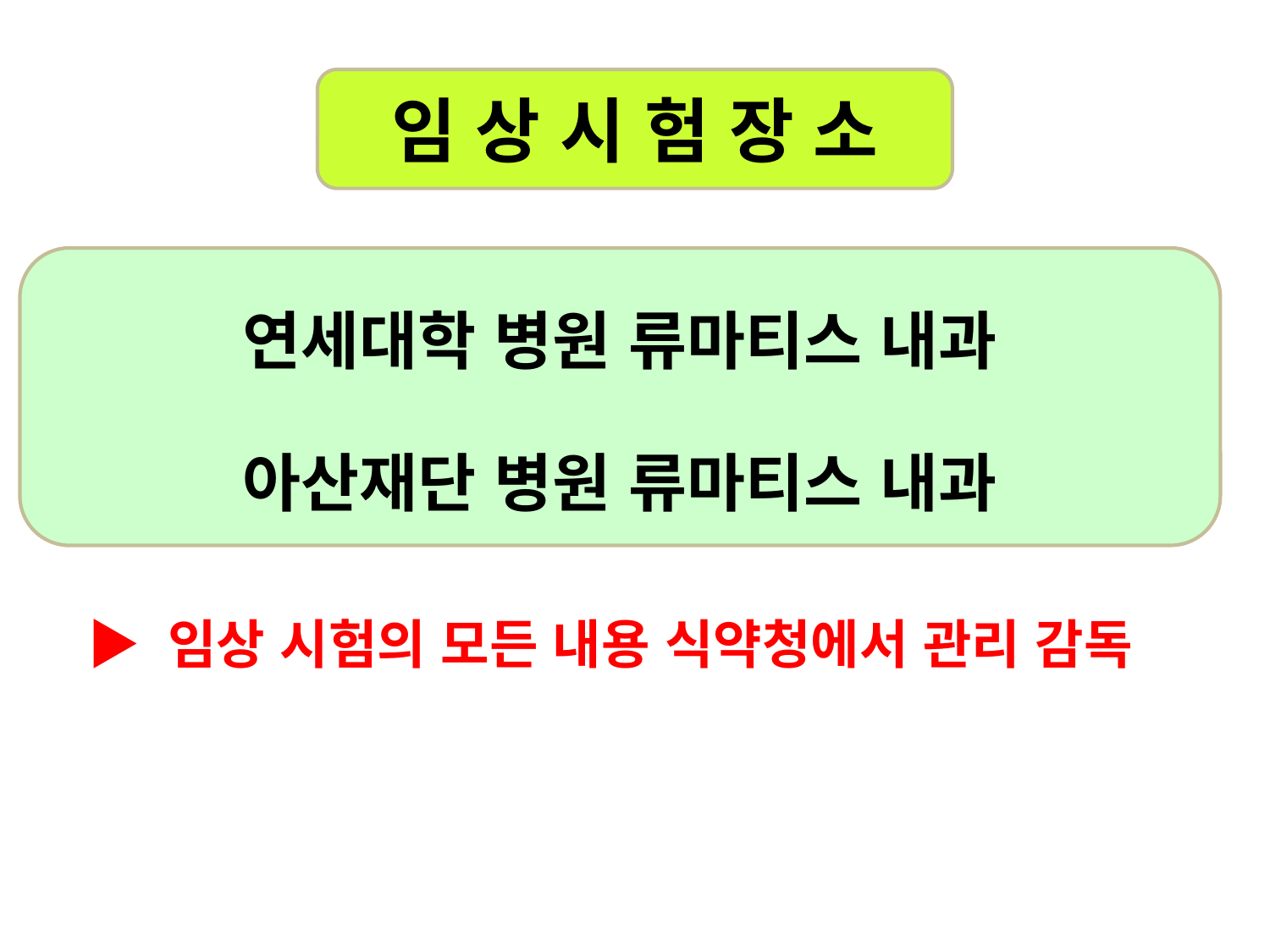

임 상 시 험 장 소
연세대학 병원 류마티스 내과

아산재단 병원 류마티스 내과
▶ 임상 시험의 모든 내용 식약청에서 관리 감독